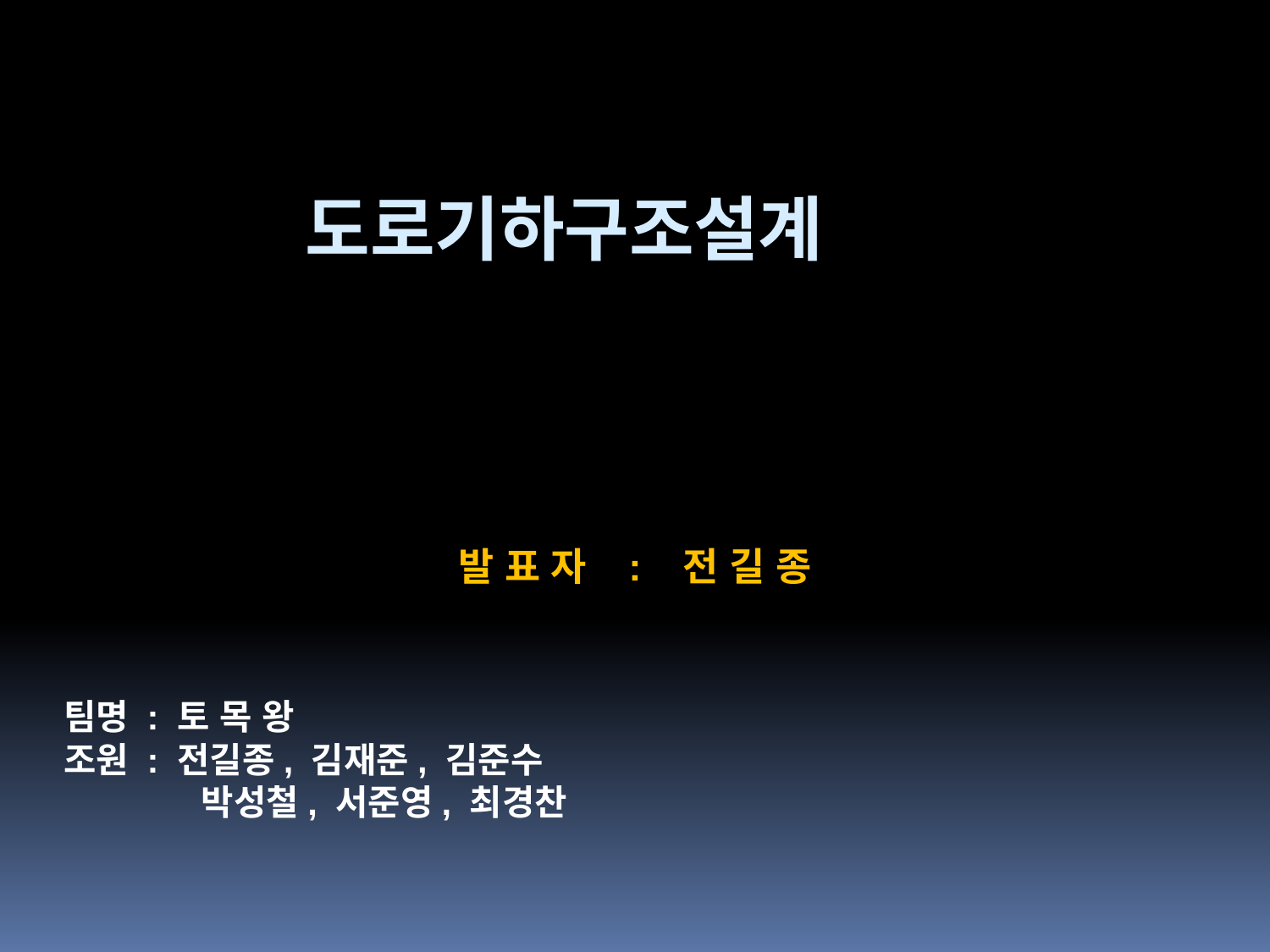

# 도로기하구조설계
발 표 자   :   전 길 종
팀명 : 토 목 왕
조원 : 전길종, 김재준, 김준수
             박성철, 서준영, 최경찬